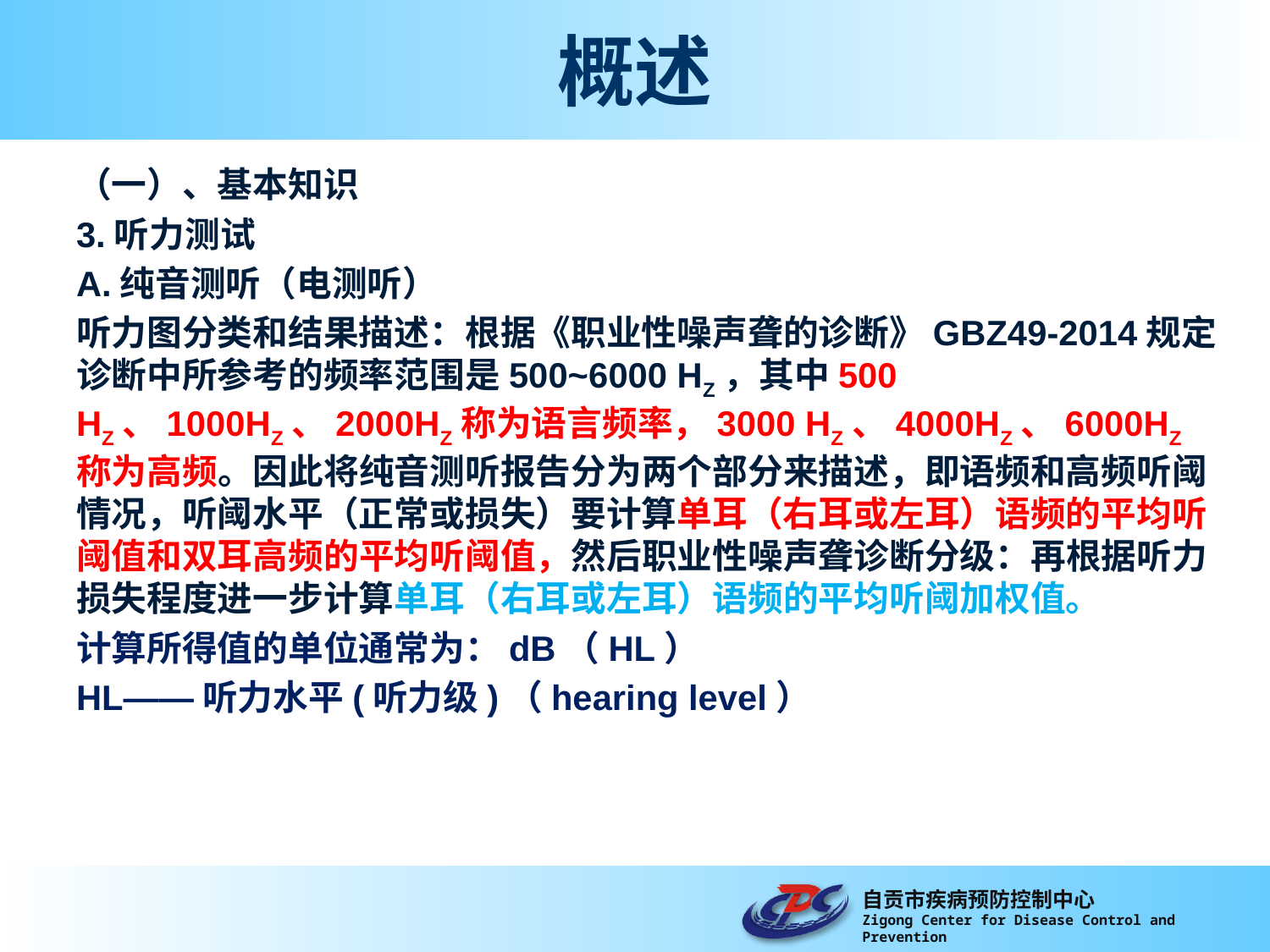

# 概述
（一）、基本知识
3.听力测试
A.纯音测听（电测听）
听力图分类和结果描述：根据《职业性噪声聋的诊断》GBZ49-2014规定诊断中所参考的频率范围是500~6000 HZ，其中500 HZ、1000HZ、2000HZ称为语言频率，3000 HZ、4000HZ、6000HZ称为高频。因此将纯音测听报告分为两个部分来描述，即语频和高频听阈情况，听阈水平（正常或损失）要计算单耳（右耳或左耳）语频的平均听阈值和双耳高频的平均听阈值，然后职业性噪声聋诊断分级：再根据听力损失程度进一步计算单耳（右耳或左耳）语频的平均听阈加权值。
计算所得值的单位通常为：dB（HL）
HL——听力水平(听力级)（hearing level）

15